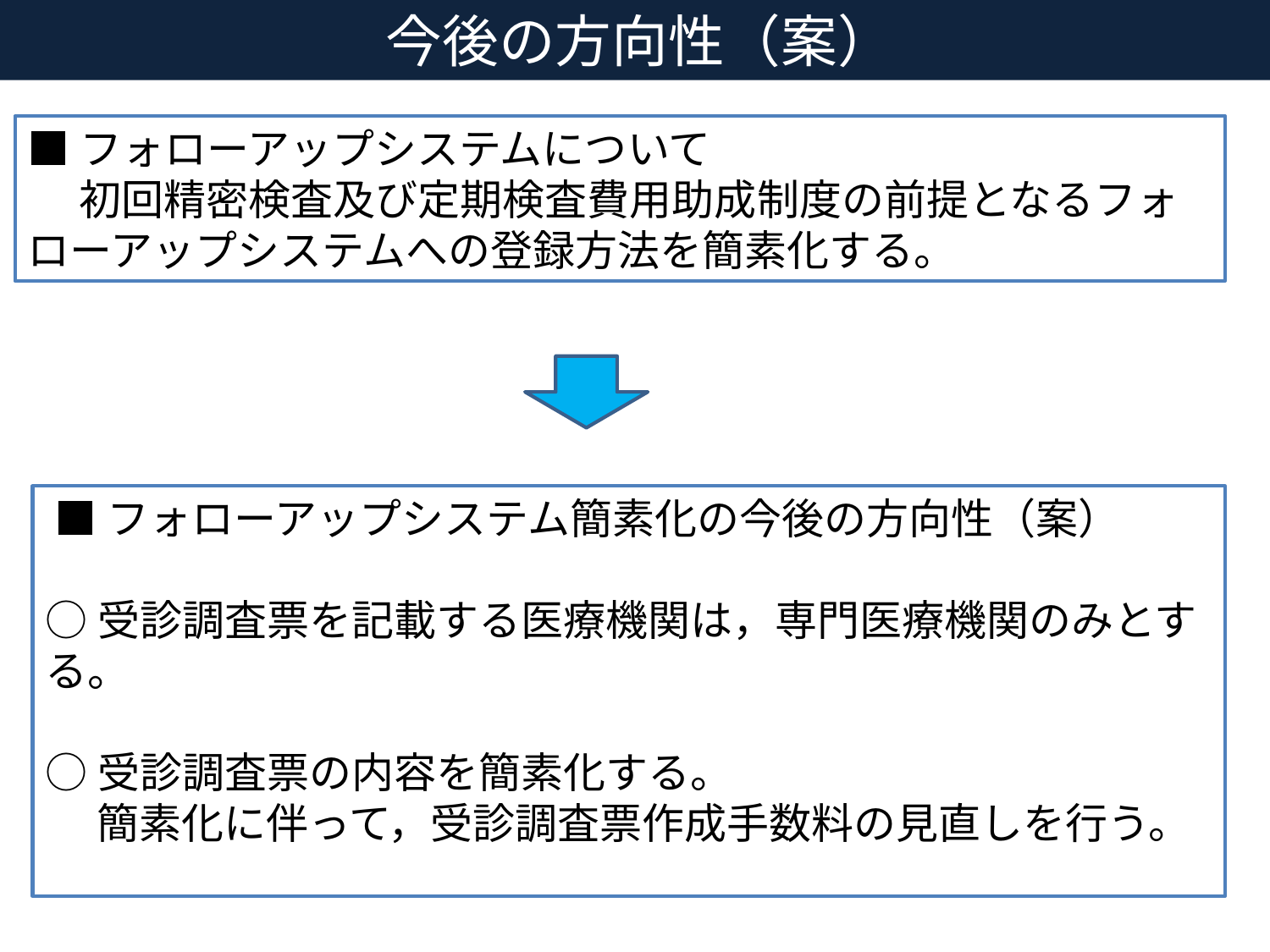

今後の方向性（案）
■フォローアップシステムについて
　 初回精密検査及び定期検査費用助成制度の前提となるフォローアップシステムへの登録方法を簡素化する。

 ■フォローアップシステム簡素化の今後の方向性（案）

○受診調査票を記載する医療機関は，専門医療機関のみとする。

○受診調査票の内容を簡素化する。
　 簡素化に伴って，受診調査票作成手数料の見直しを行う。